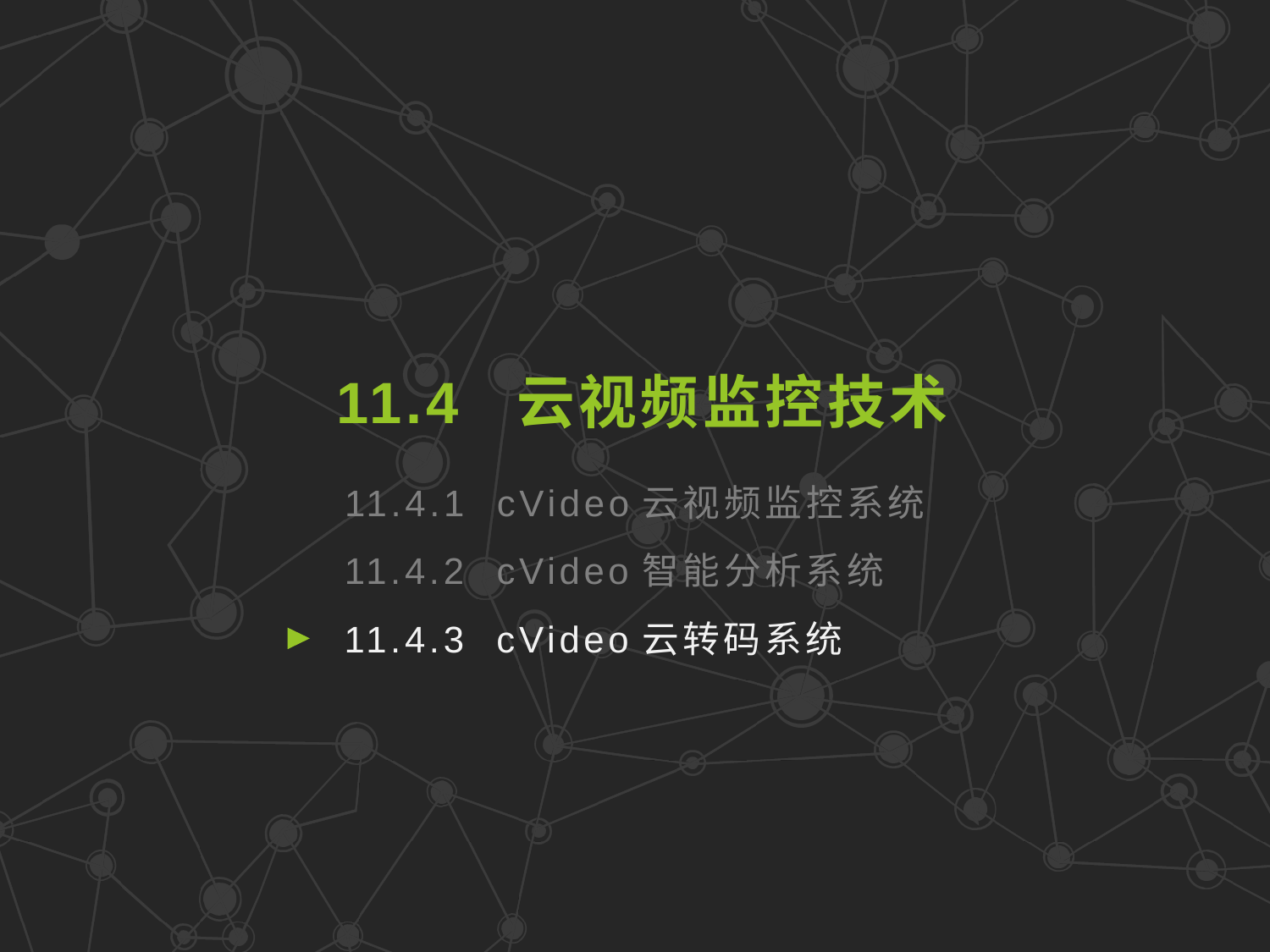

11.4  云视频监控技术
11.4.1  cVideo云视频监控系统
11.4.2  cVideo智能分析系统
11.4.3  cVideo云转码系统